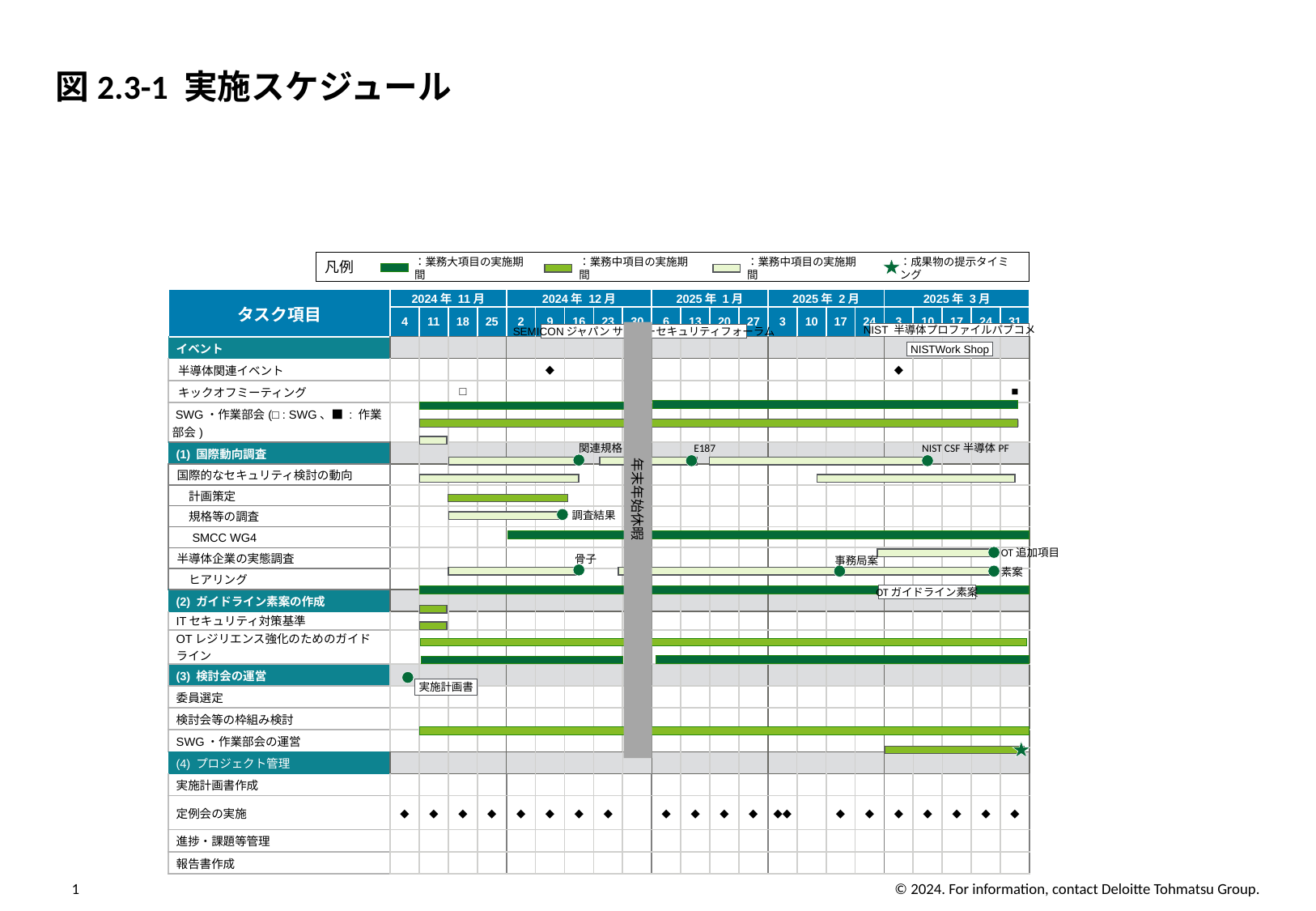

# 図2.3-1 実施スケジュール

凡例
：業務大項目の実施期間
：業務中項目の実施期間
：業務中項目の実施期間
：成果物の提示タイミング

| タスク項目 | 2024年 11月 |  |  |  | 2024年 12月 |  |  |  |  | 2025年 1月 |  |  |  | 2025年 2月 |  |  |  | 2025年 3月 |  |  |  |  |
| --- | --- | --- | --- | --- | --- | --- | --- | --- | --- | --- | --- | --- | --- | --- | --- | --- | --- | --- | --- | --- | --- | --- |
| タスク項目 | 4 | 11 | 18 | 25 | 2 | 9 | 16 | 23 | 30 | 6 | 13 | 20 | 27 | 3 | 10 | 17 | 24 | 3 | 10 | 17 | 24 | 31 |
| イベント |  |  |  |  |  |  |  |  |  |  |  |  |  |  |  |  |  |  |  |  |  |  |
| 半導体関連イベント |  |  |  |  |  | ◆ |  |  |  |  |  |  |  |  |  |  |  | ◆ |  |  |  |  |
| キックオフミーティング |  |  | □ |  |  |  |  |  |  |  |  |  |  |  |  |  |  |  |  |  |  | ■ |
| SWG・作業部会(□ : SWG、■ : 作業部会) |  |  |  | □ |  |  | ■ |  |  |  | ■ |  |  |  |  | ■ |  |  | ■ |  |  | □ |
| (1) 国際動向調査 |  |  |  |  |  |  |  |  |  |  |  |  |  |  |  |  |  |  |  |  |  |  |
| 国際的なセキュリティ検討の動向 |  |  |  |  |  |  |  |  |  |  |  |  |  |  |  |  |  |  |  |  |  |  |
| 計画策定 |  |  |  |  |  |  |  |  |  |  |  |  |  |  |  |  |  |  |  |  |  |  |
| 規格等の調査 |  |  |  |  |  |  |  |  |  |  |  |  |  |  |  |  |  |  |  |  |  |  |
| SMCC WG4 |  |  |  |  |  |  |  |  |  |  |  |  |  |  |  |  |  |  |  |  |  |  |
| 半導体企業の実態調査 |  |  |  |  |  |  |  |  |  |  |  |  |  |  |  |  |  |  |  |  |  |  |
| ヒアリング |  |  |  |  |  |  |  |  |  |  |  |  |  |  |  |  |  |  |  |  |  |  |
| (2) ガイドライン素案の作成 |  |  |  |  |  |  |  |  |  |  |  |  |  |  |  |  |  |  |  |  |  |  |
| ITセキュリティ対策基準 |  |  |  |  |  |  |  |  |  |  |  |  |  |  |  |  |  |  |  |  |  |  |
| OTレジリエンス強化のためのガイドライン |  |  |  |  |  |  |  |  |  |  |  |  |  |  |  |  |  |  |  |  |  |  |
| (3) 検討会の運営 |  |  |  |  |  |  |  |  |  |  |  |  |  |  |  |  |  |  |  |  |  |  |
| 委員選定 |  |  |  |  |  |  |  |  |  |  |  |  |  |  |  |  |  |  |  |  |  |  |
| 検討会等の枠組み検討 |  |  |  |  |  |  |  |  |  |  |  |  |  |  |  |  |  |  |  |  |  |  |
| SWG・作業部会の運営 |  |  |  |  |  |  |  |  |  |  |  |  |  |  |  |  |  |  |  |  |  |  |
| (4) プロジェクト管理 |  |  |  |  |  |  |  |  |  |  |  |  |  |  |  |  |  |  |  |  |  |  |
| 実施計画書作成 |  |  |  |  |  |  |  |  |  |  |  |  |  |  |  |  |  |  |  |  |  |  |
| 定例会の実施 | ◆ | ◆ | ◆ | ◆ | ◆ | ◆ | ◆ | ◆ |  | ◆ | ◆ | ◆ | ◆ | ◆◆ |  | ◆ | ◆ | ◆ | ◆ | ◆ | ◆ | ◆ |
| 進捗・課題等管理 |  |  |  |  |  |  |  |  |  |  |  |  |  |  |  |  |  |  |  |  |  |  |
| 報告書作成 |  |  |  |  |  |  |  |  |  |  |  |  |  |  |  |  |  |  |  |  |  |  |
　　　　　　　　　年末年始休暇
NIST 半導体プロファイルパブコメ
SEMICONジャパン サイバーセキュリティフォーラム
NISTWork Shop

関連規格
E187
NIST CSF半導体PF

調査結果

OT追加項目

骨子
事務局案
素案

OTガイドライン素案

実施計画書

1